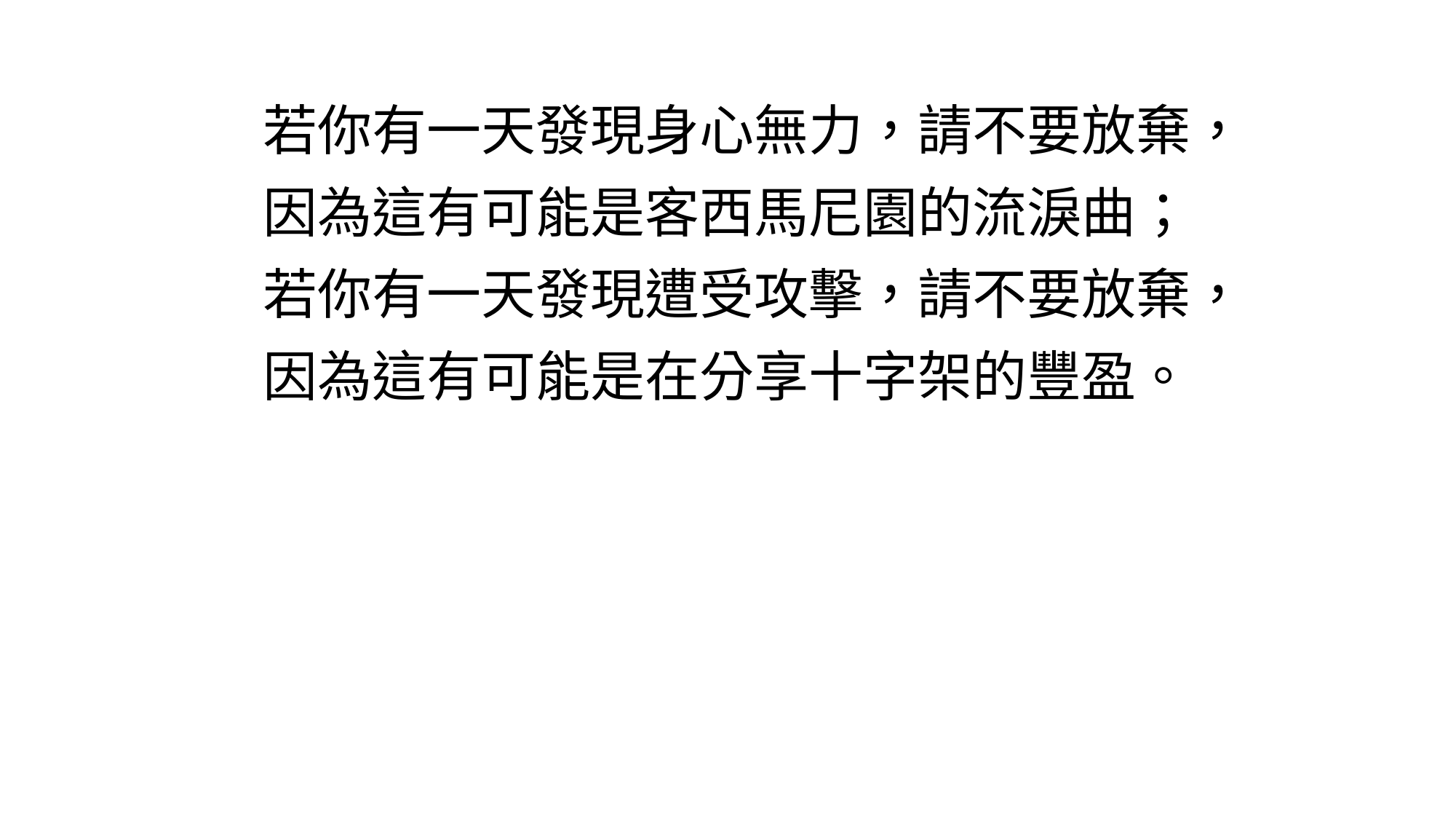

若你有一天發現身心無力，請不要放棄，因為這有可能是客西馬尼園的流淚曲；
若你有一天發現遭受攻擊，請不要放棄，因為這有可能是在分享十字架的豐盈。